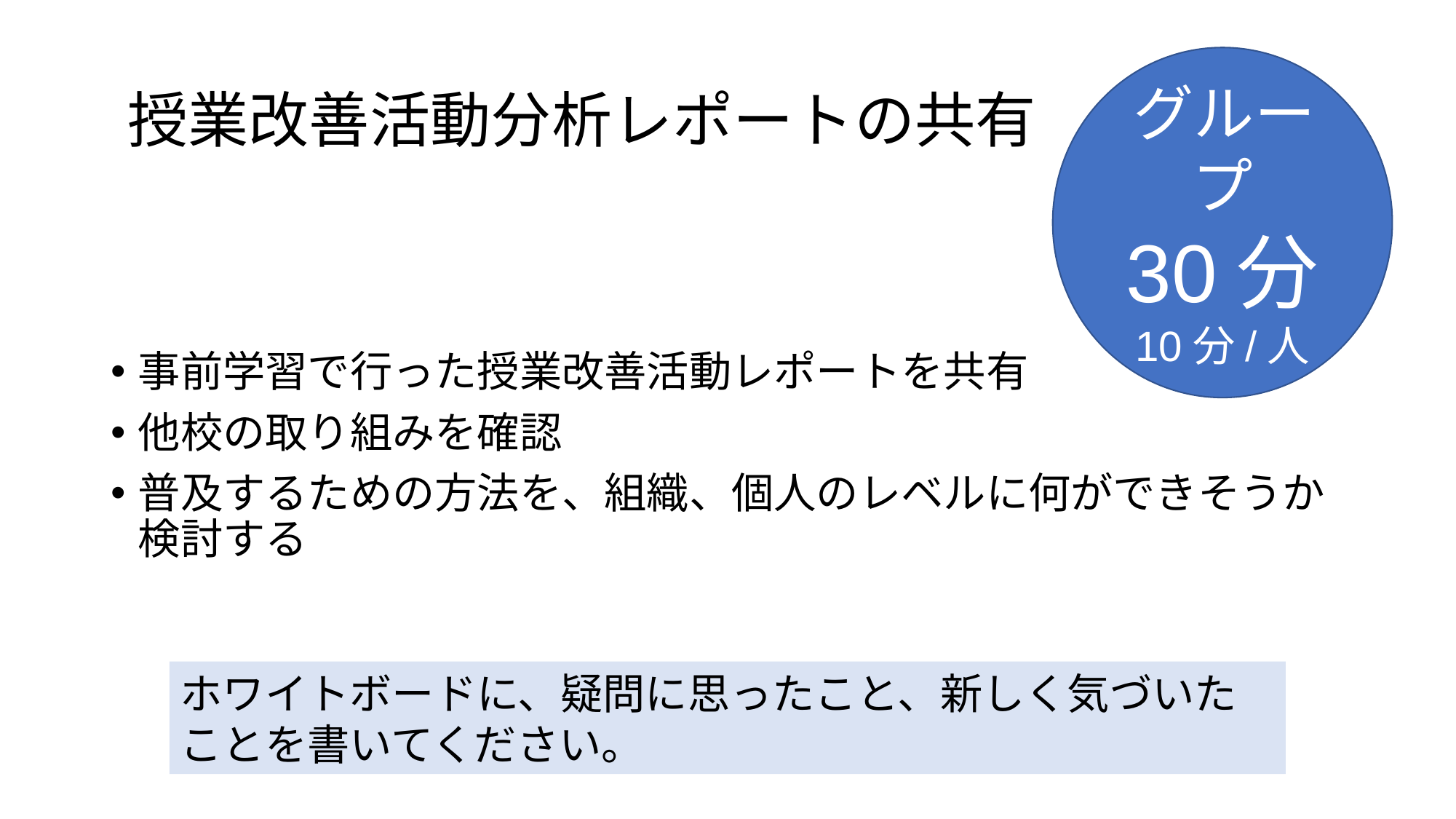

# 授業改善活動分析レポートの共有
グループ
30分
10分/人

事前学習で行った授業改善活動レポートを共有
他校の取り組みを確認
普及するための方法を、組織、個人のレベルに何ができそうか検討する

ホワイトボードに、疑問に思ったこと、新しく気づいたことを書いてください。